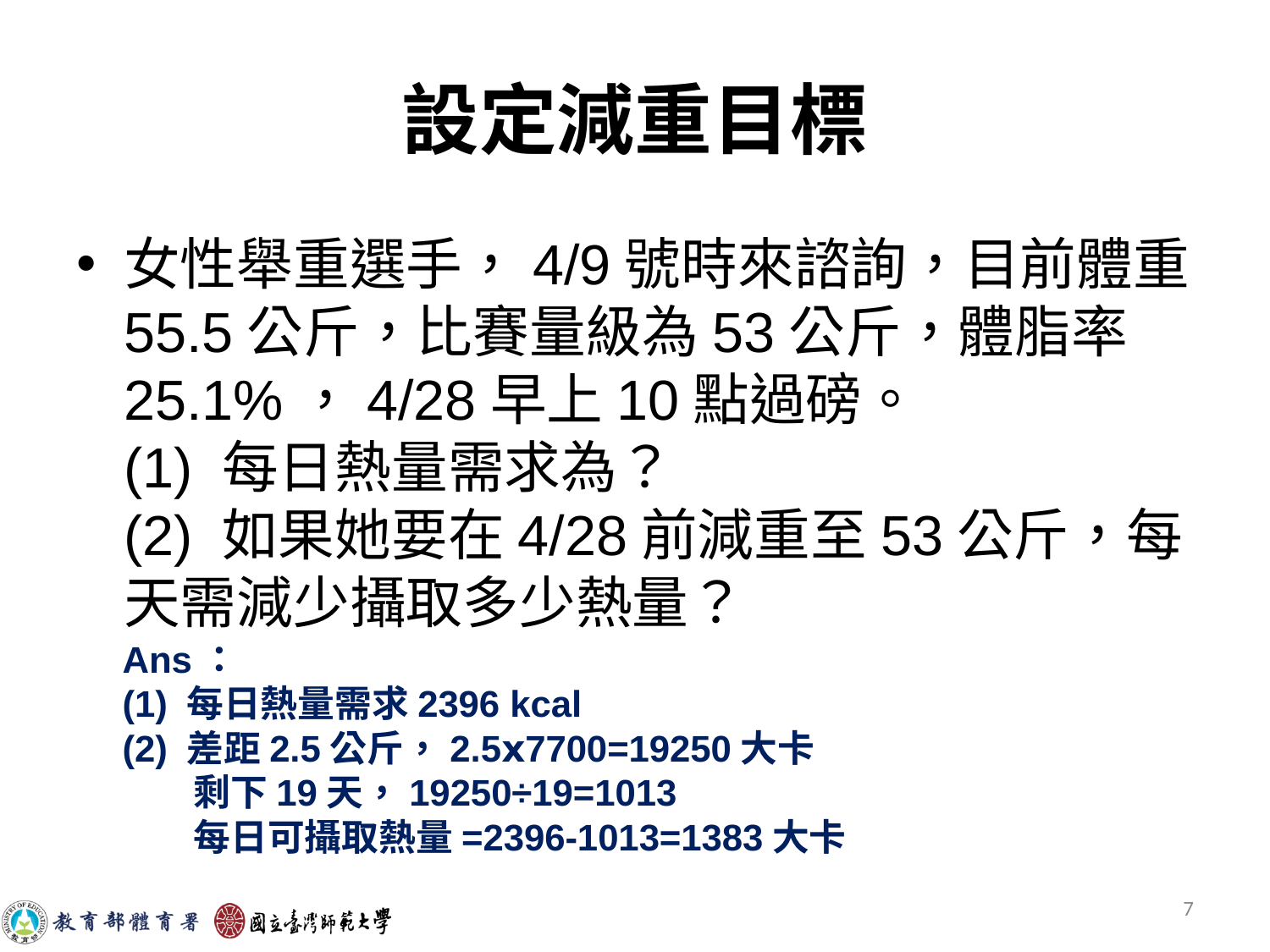

# 設定減重目標
女性舉重選手，4/9號時來諮詢，目前體重55.5公斤，比賽量級為53公斤，體脂率25.1%，4/28早上10點過磅。
(1) 每日熱量需求為？
(2) 如果她要在4/28前減重至53公斤，每天需減少攝取多少熱量？
Ans：
(1) 每日熱量需求2396 kcal
(2) 差距2.5公斤，2.5ⅹ7700=19250大卡
      剩下19天，19250÷19=1013
      每日可攝取熱量=2396-1013=1383大卡

7